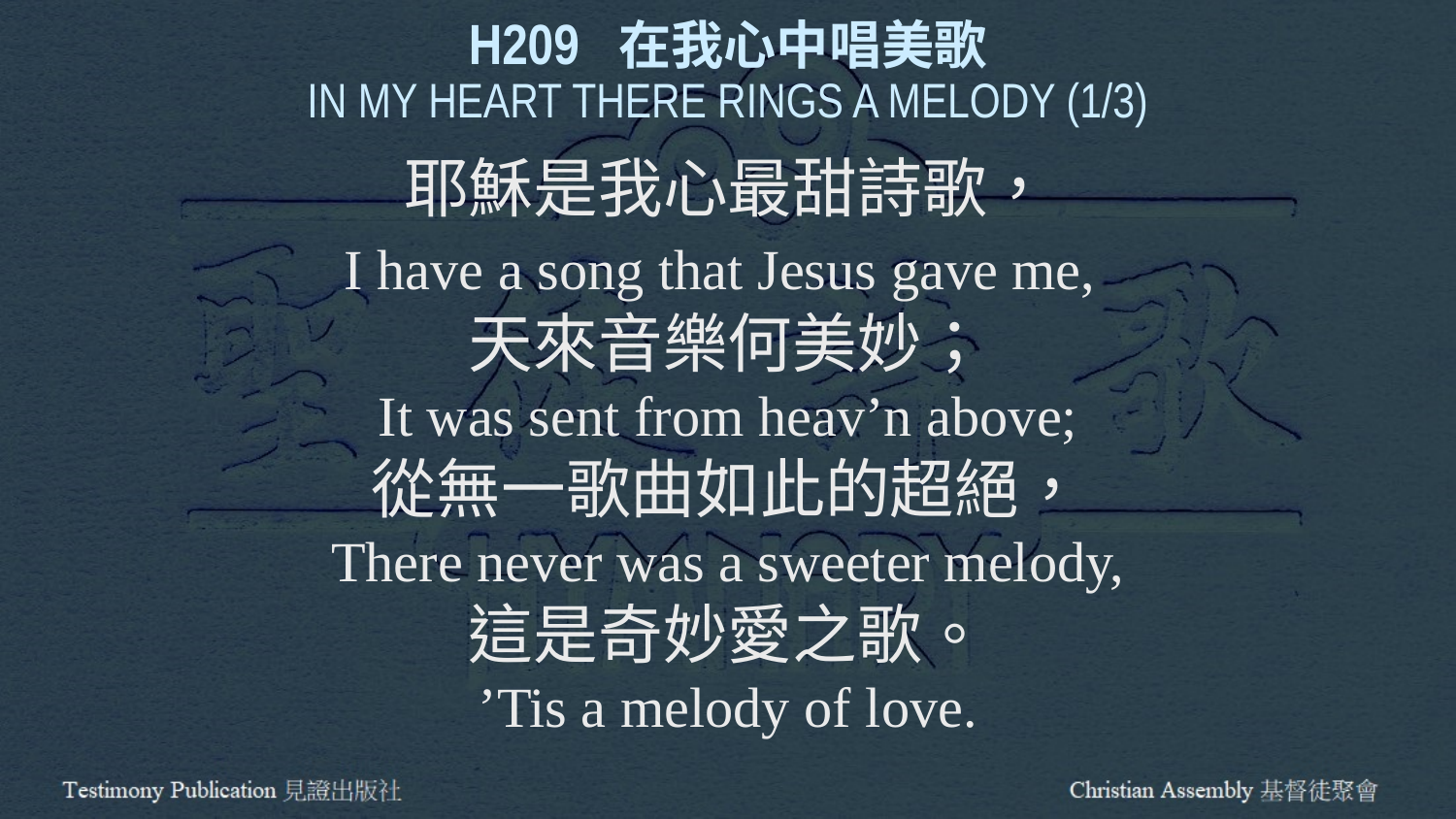

H209  在我心中唱美歌
IN MY HEART THERE RINGS A MELODY (1/3)
耶穌是我心最甜詩歌，
I have a song that Jesus gave me,
天來音樂何美妙；
It was sent from heav’n above;
從無一歌曲如此的超絕，
There never was a sweeter melody,
這是奇妙愛之歌。
’Tis a melody of love.